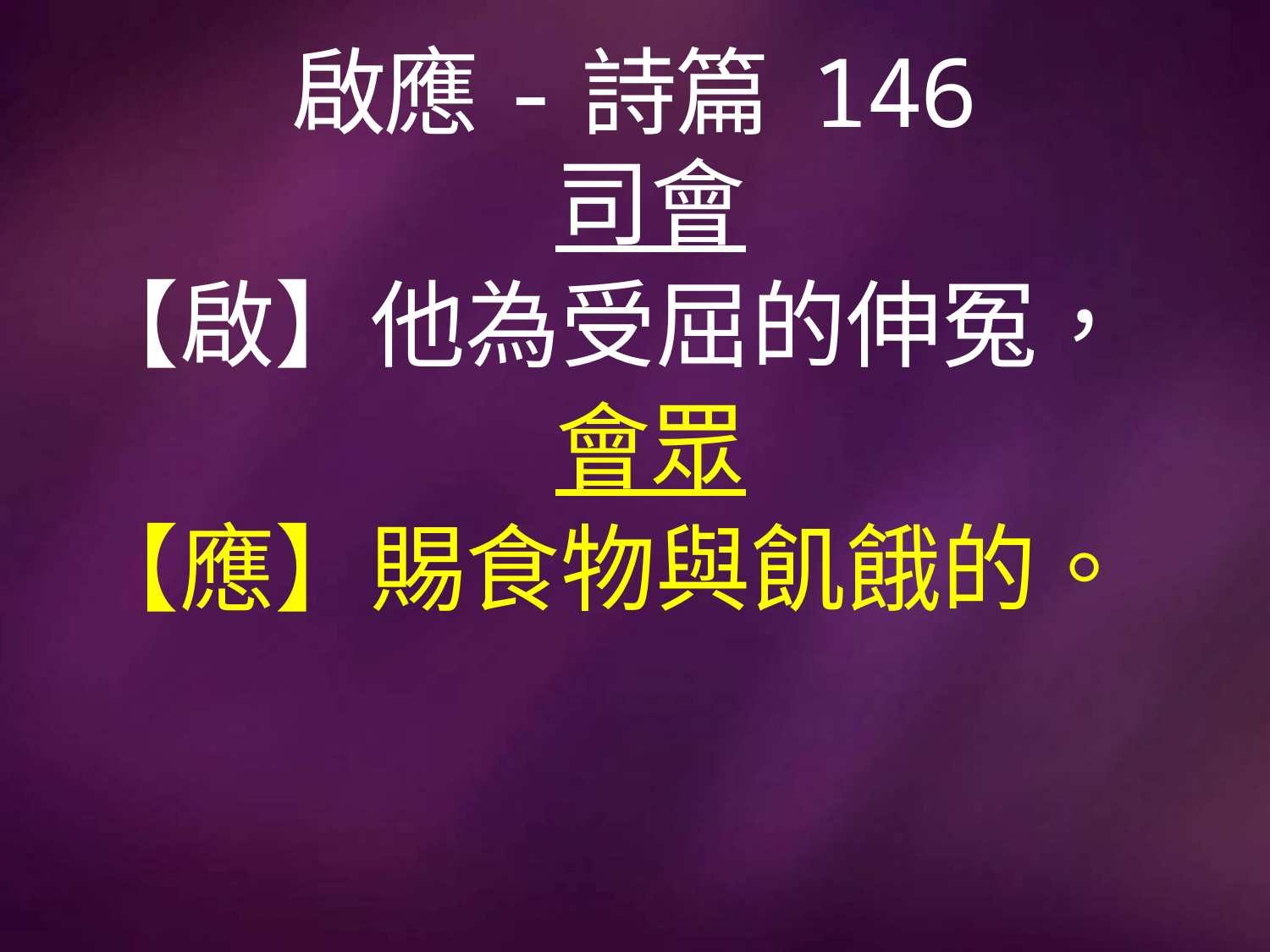

# 啟應-詩篇 146
司會
【啟】他為受屈的伸冤，
會眾
【應】賜食物與飢餓的。